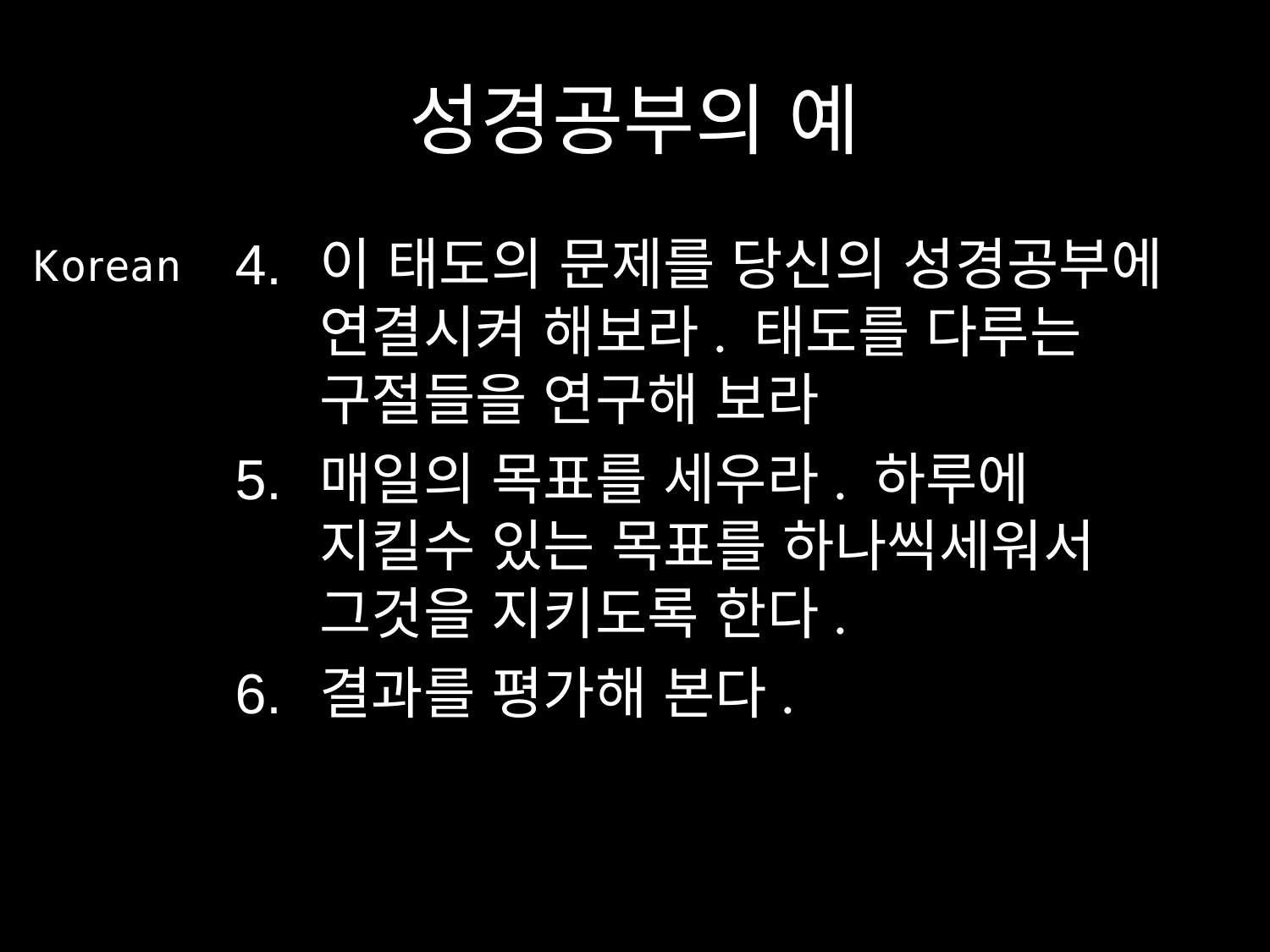

# 성경공부의 예
이 태도의 문제를 당신의 성경공부에 연결시켜 해보라. 태도를 다루는 구절들을 연구해 보라
매일의 목표를 세우라. 하루에 지킬수 있는 목표를 하나씩세워서 그것을 지키도록 한다.
결과를 평가해 본다.
Korean